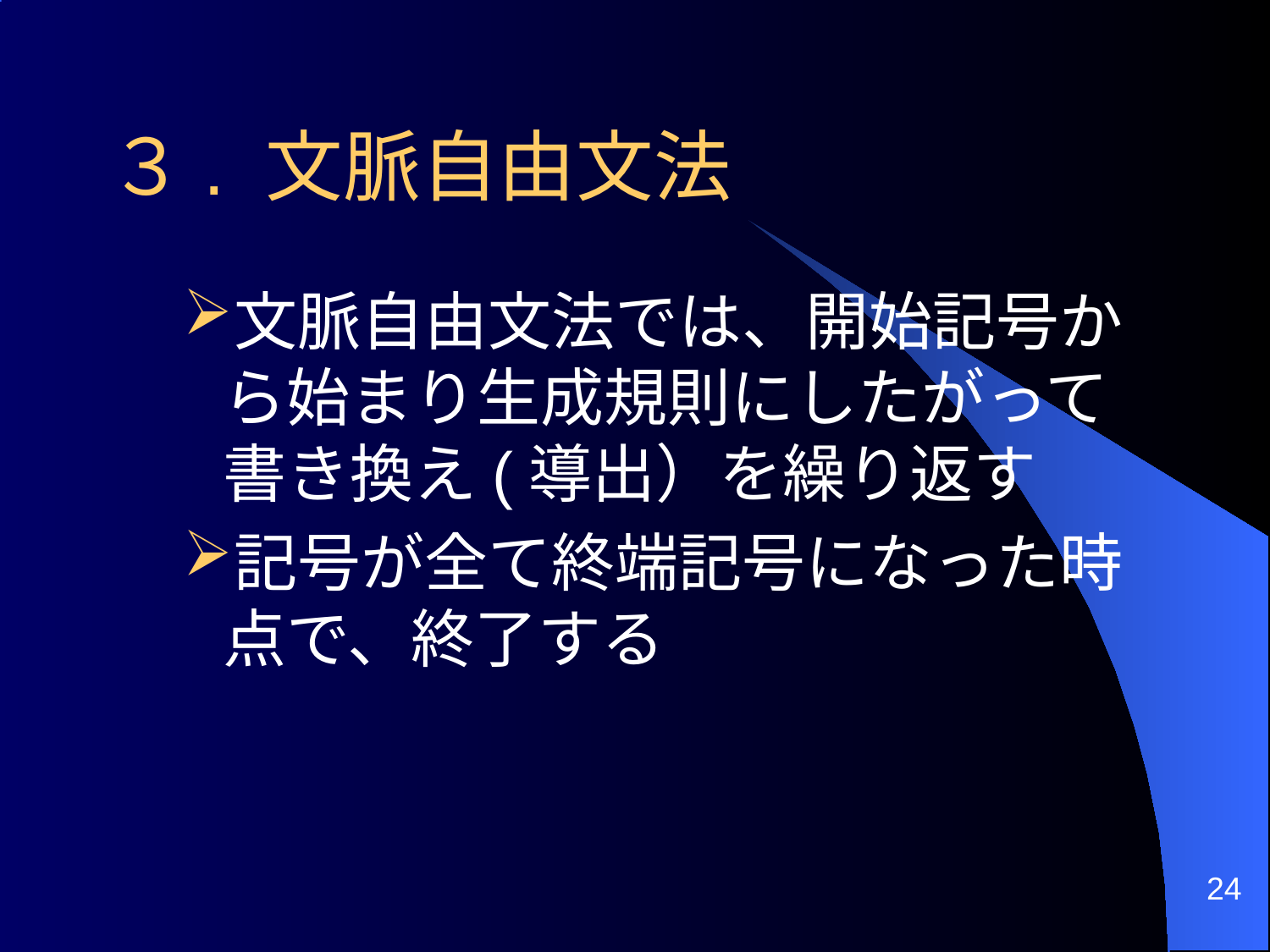

# ３. 文脈自由文法
文脈自由文法では、開始記号から始まり生成規則にしたがって書き換え(導出）を繰り返す
記号が全て終端記号になった時点で、終了する
24